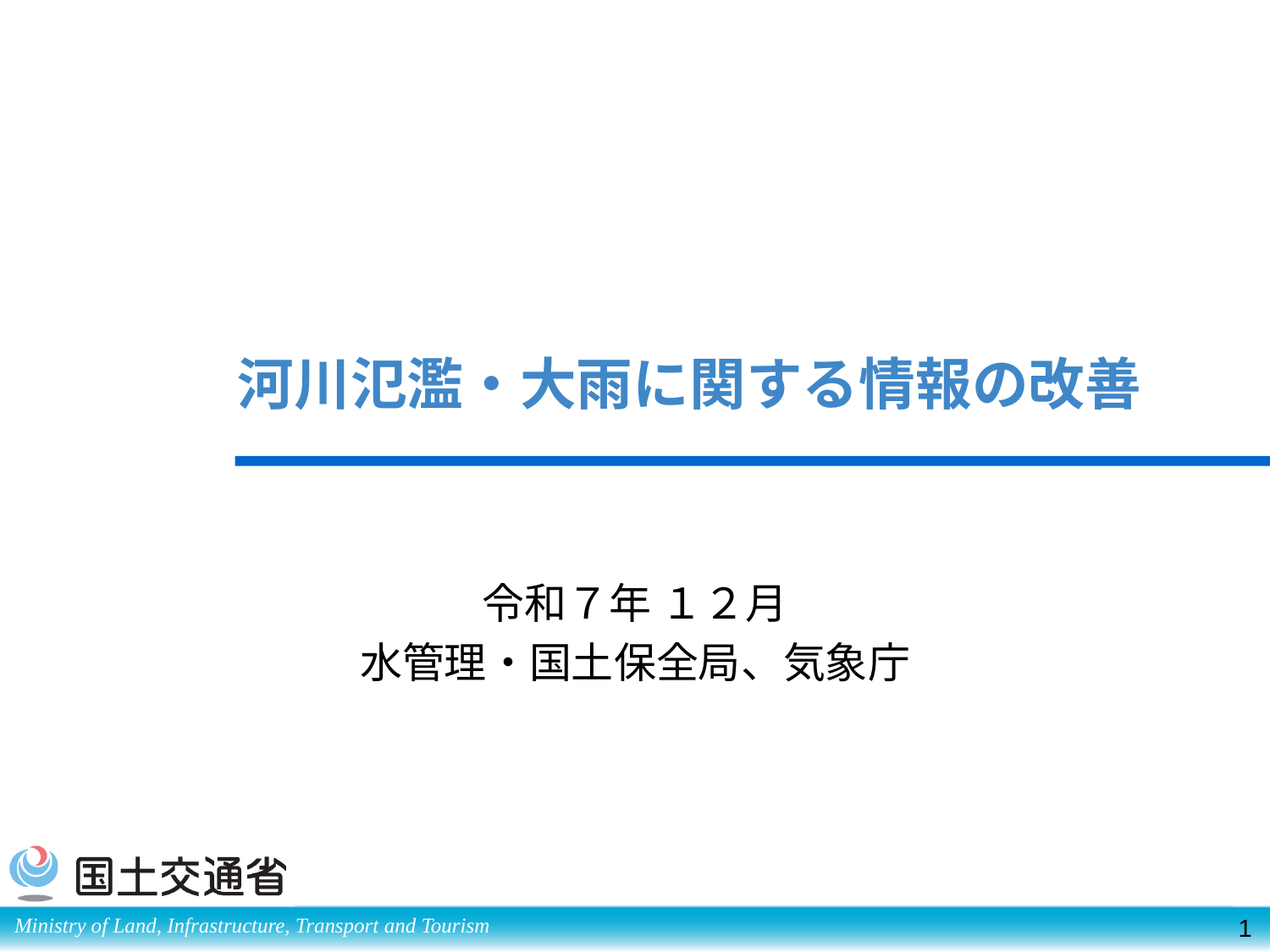

# 河川氾濫・大雨に関する情報の改善
令和７年 １２月
水管理・国土保全局、気象庁